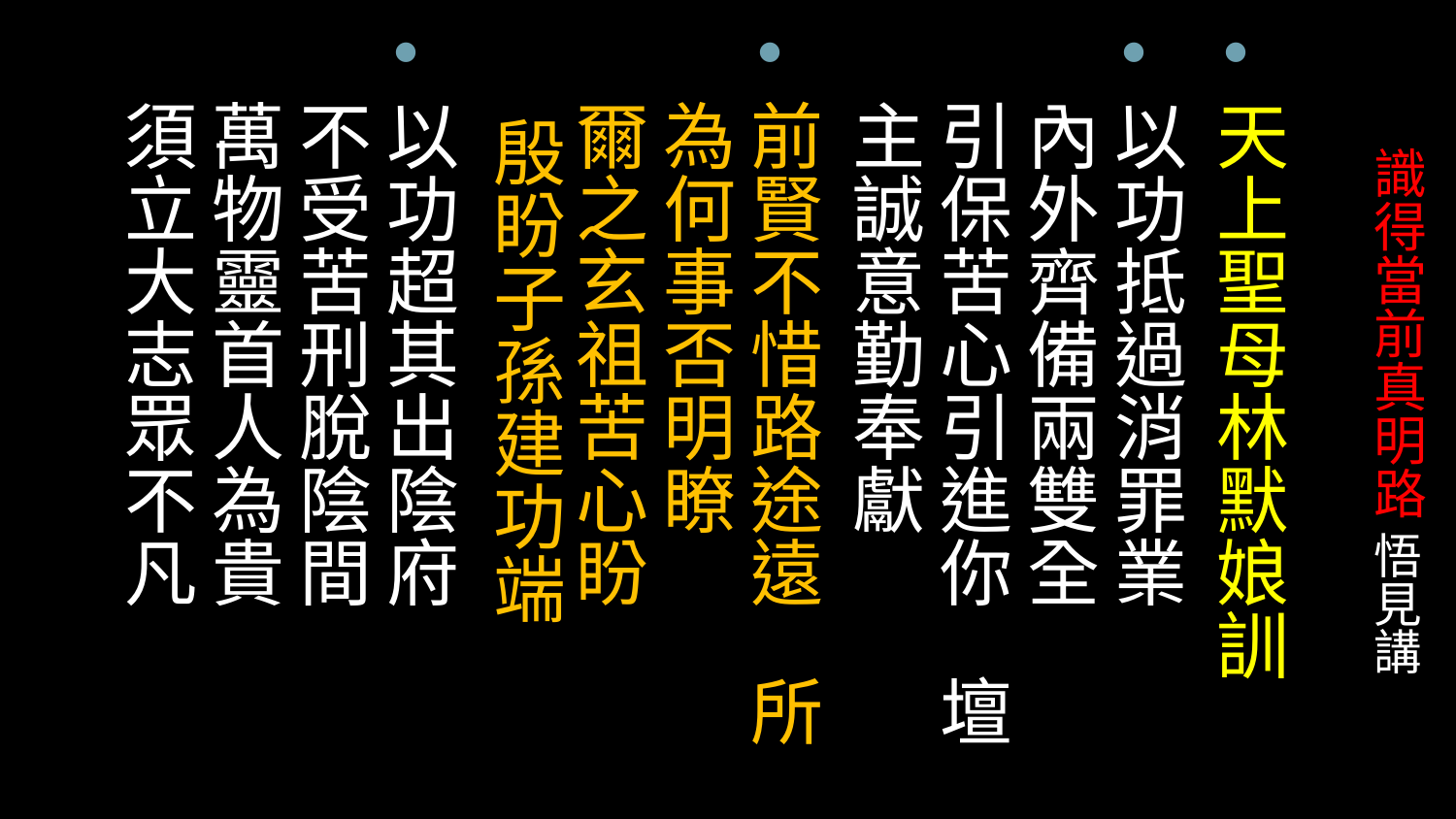

天上聖母林默娘訓
以功抵過消罪業           內外齊備兩雙全
引保苦心引進你    壇主誠意勤奉獻
前賢不惜路途遠    所為何事否明瞭
爾之玄祖苦心盼            殷盼子孫建功端
以功超其出陰府           不受苦刑脫陰間
萬物靈首人為貴          須立大志眾不凡

# 識得當前真明路 悟見講